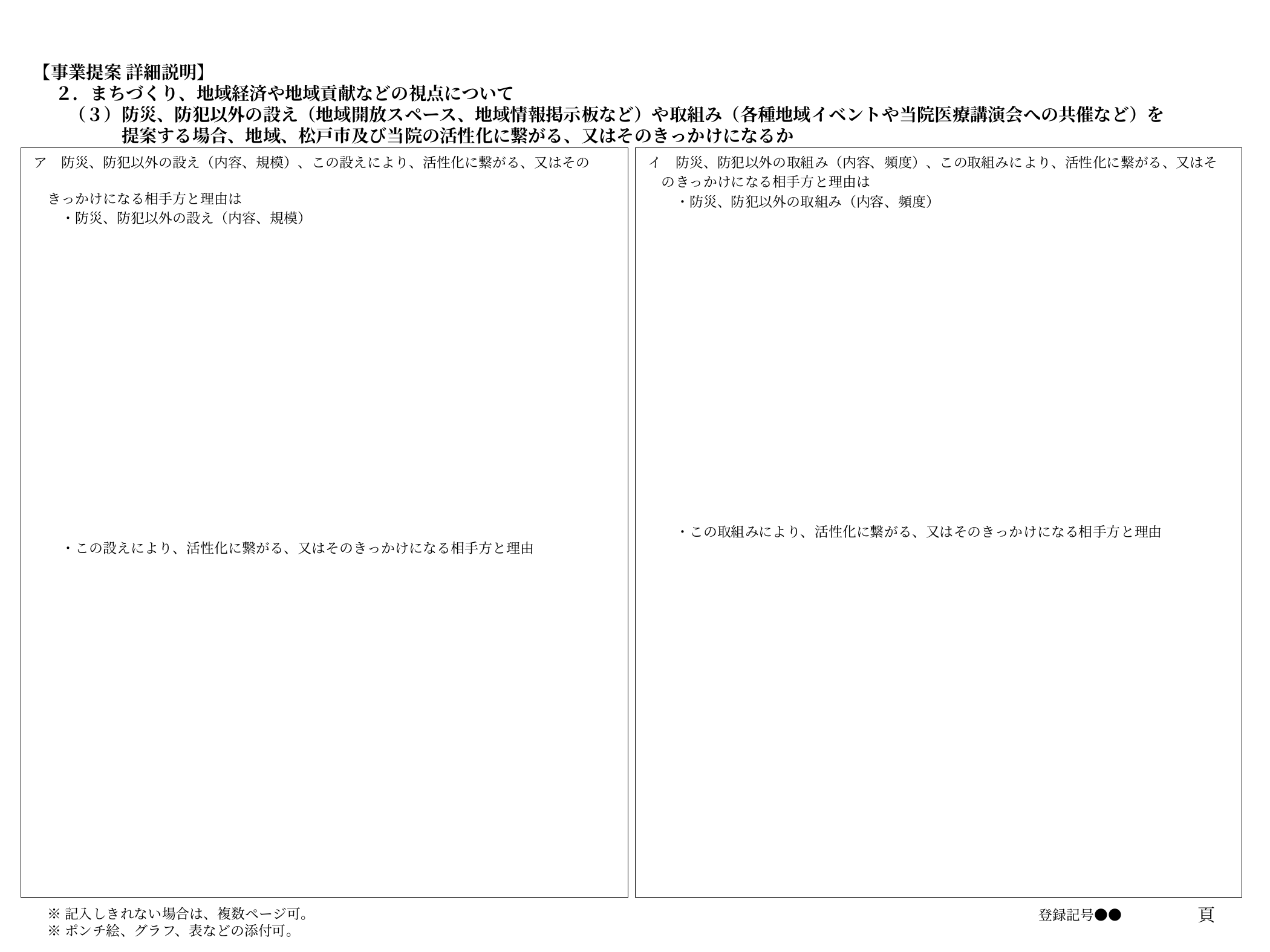

# 【事業提案 詳細説明】 　 ２．まちづくり、地域経済や地域貢献などの視点について 　　（３）防災、防犯以外の設え（地域開放スペース、地域情報掲示板など）や取組み（各種地域イベントや当院医療講演会への共催など）を 　　　　　提案する場合、地域、松戸市及び当院の活性化に繋がる、又はそのきっかけになるか
ア　防災、防犯以外の設え（内容、規模）、この設えにより、活性化に繋がる、又はその
　きっかけになる相手方と理由は
　　・防災、防犯以外の設え（内容、規模）

　　・この設えにより、活性化に繋がる、又はそのきっかけになる相手方と理由
イ　防災、防犯以外の取組み（内容、頻度）、この取組みにより、活性化に繋がる、又はそ
　のきっかけになる相手方と理由は
　　・防災、防犯以外の取組み（内容、頻度）

　　・この取組みにより、活性化に繋がる、又はそのきっかけになる相手方と理由
登録記号●●
頁
※記入しきれない場合は、複数ページ可。
※ポンチ絵、グラフ、表などの添付可。